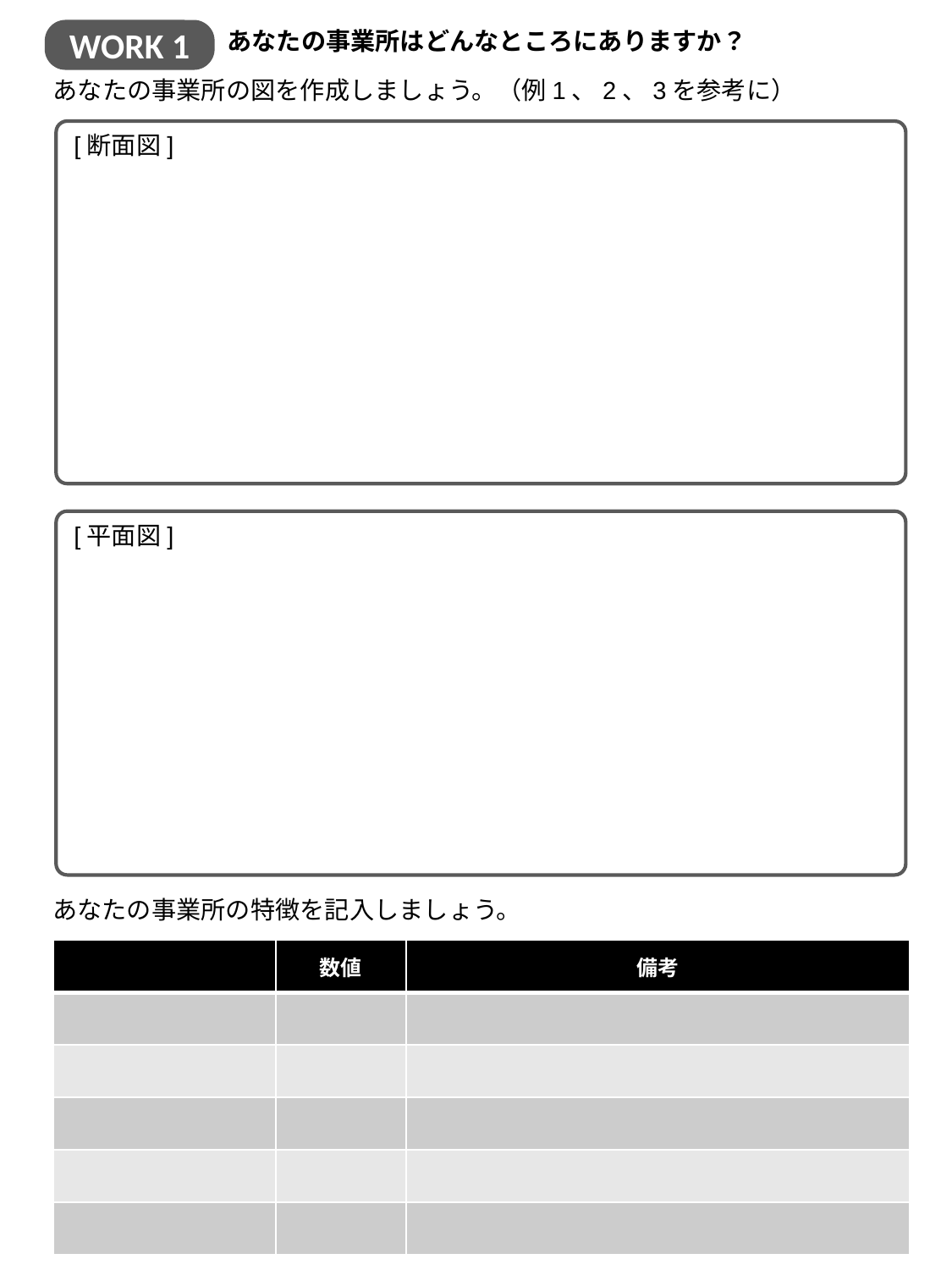

WORK 1
あなたの事業所はどんなところにありますか？
あなたの事業所の図を作成しましょう。（例1、2、3を参考に）

[断面図]

[平面図]
あなたの事業所の特徴を記入しましょう。
|  | 数値 | 備考 |
| --- | --- | --- |
|  |  |  |
|  |  |  |
|  |  |  |
|  |  |  |
|  |  |  |